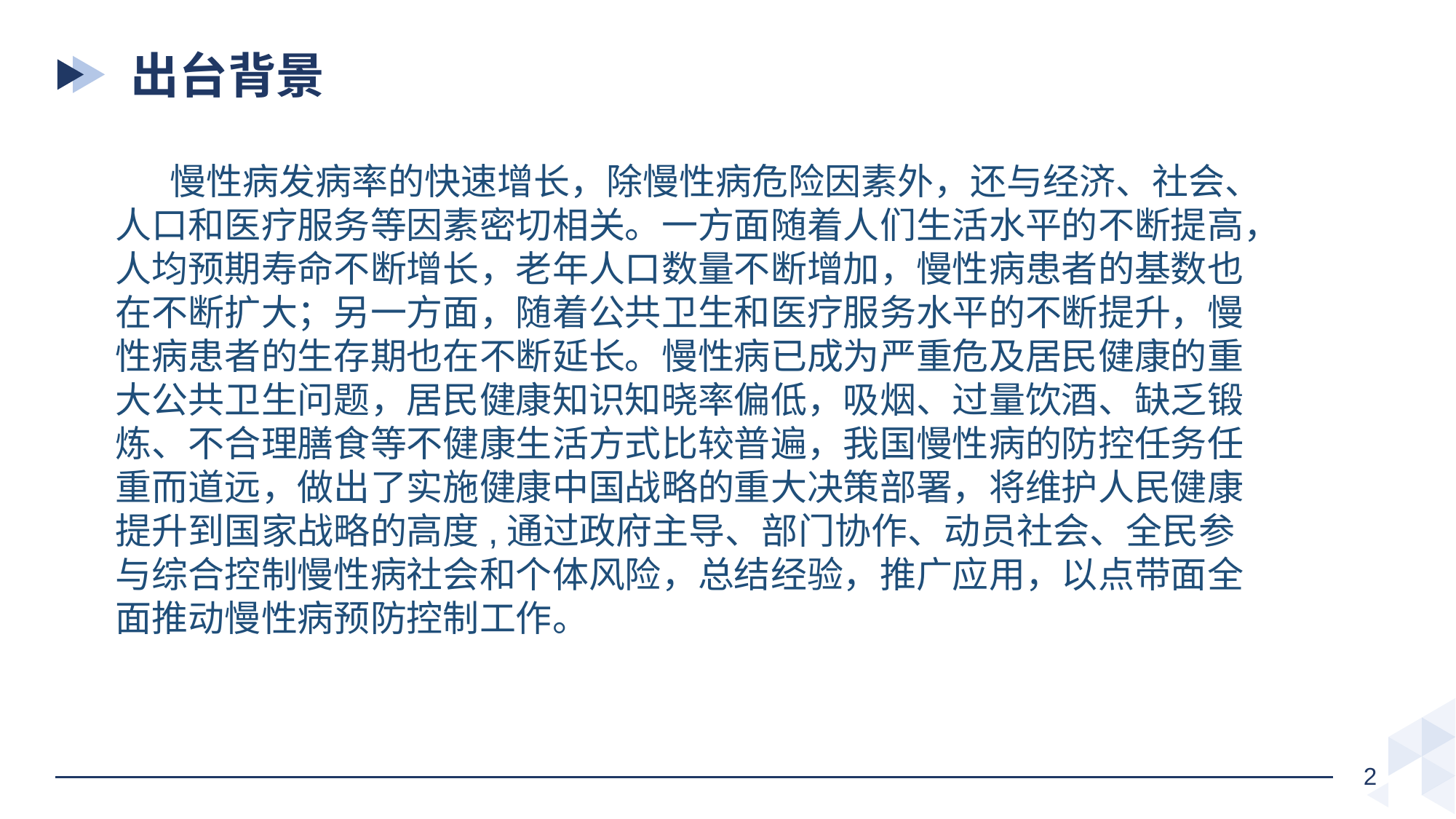

出台背景

       慢性病发病率的快速增长，除慢性病危险因素外，还与经济、社会、人口和医疗服务等因素密切相关。一方面随着人们生活水平的不断提高，人均预期寿命不断增长，老年人口数量不断增加，慢性病患者的基数也在不断扩大；另一方面，随着公共卫生和医疗服务水平的不断提升，慢性病患者的生存期也在不断延长。慢性病已成为严重危及居民健康的重大公共卫生问题，居民健康知识知晓率偏低，吸烟、过量饮酒、缺乏锻炼、不合理膳食等不健康生活方式比较普遍，我国慢性病的防控任务任重而道远，做出了实施健康中国战略的重大决策部署，将维护人民健康提升到国家战略的高度,通过政府主导、部门协作、动员社会、全民参与综合控制慢性病社会和个体风险，总结经验，推广应用，以点带面全面推动慢性病预防控制工作。